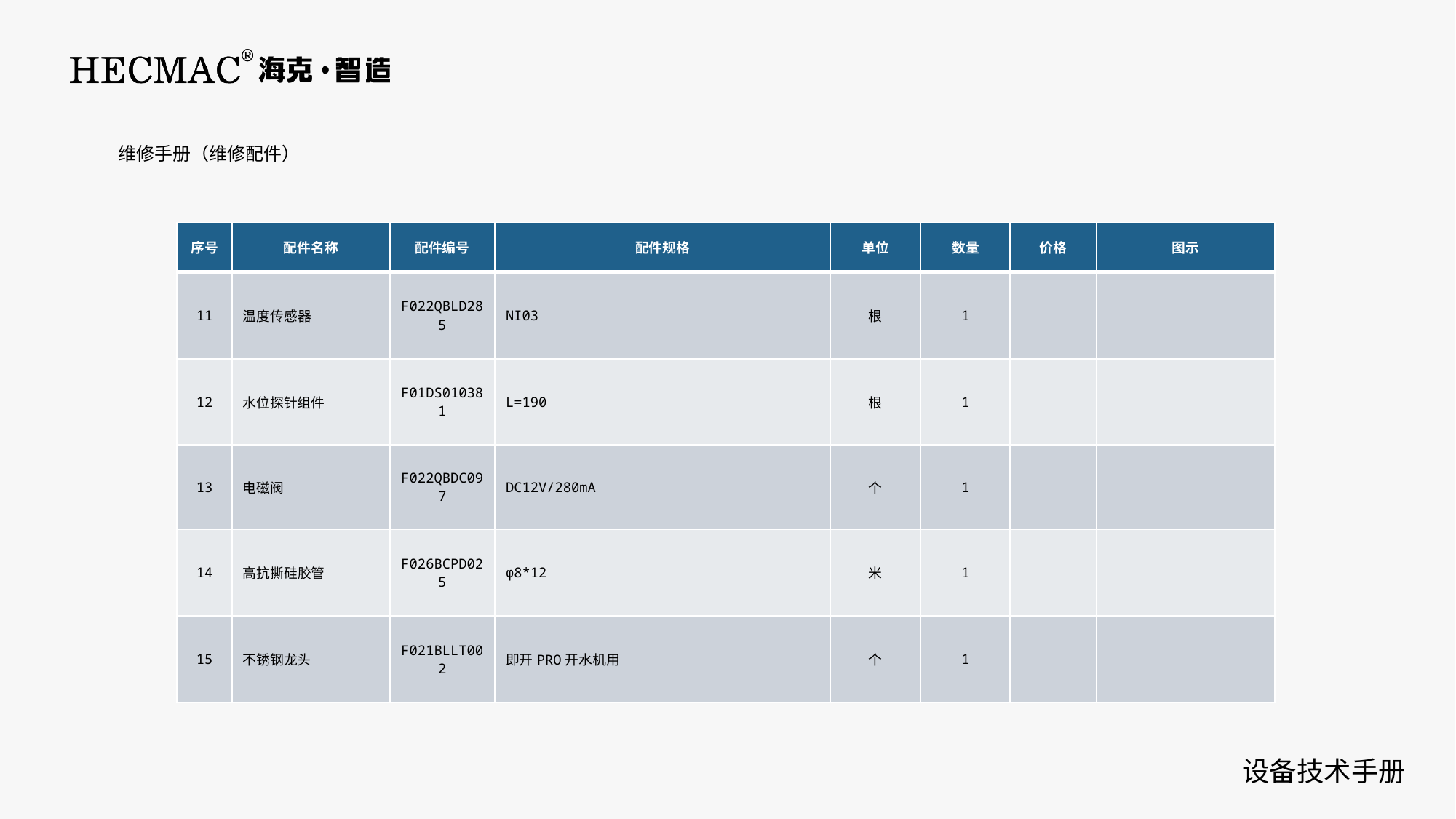

维修手册（维修配件）
| 序号 | 配件名称 | 配件编号 | 配件规格 | 单位 | 数量 | 价格 | 图示 |
| --- | --- | --- | --- | --- | --- | --- | --- |
| 11 | 温度传感器 | F022QBLD285 | NI03 | 根 | 1 |  |  |
| 12 | 水位探针组件 | F01DS010381 | L=190 | 根 | 1 |  |  |
| 13 | 电磁阀 | F022QBDC097 | DC12V/280mA | 个 | 1 |  |  |
| 14 | 高抗撕硅胶管 | F026BCPD025 | φ8\*12 | 米 | 1 |  |  |
| 15 | 不锈钢龙头 | F021BLLT002 | 即开PRO开水机用 | 个 | 1 |  |  |